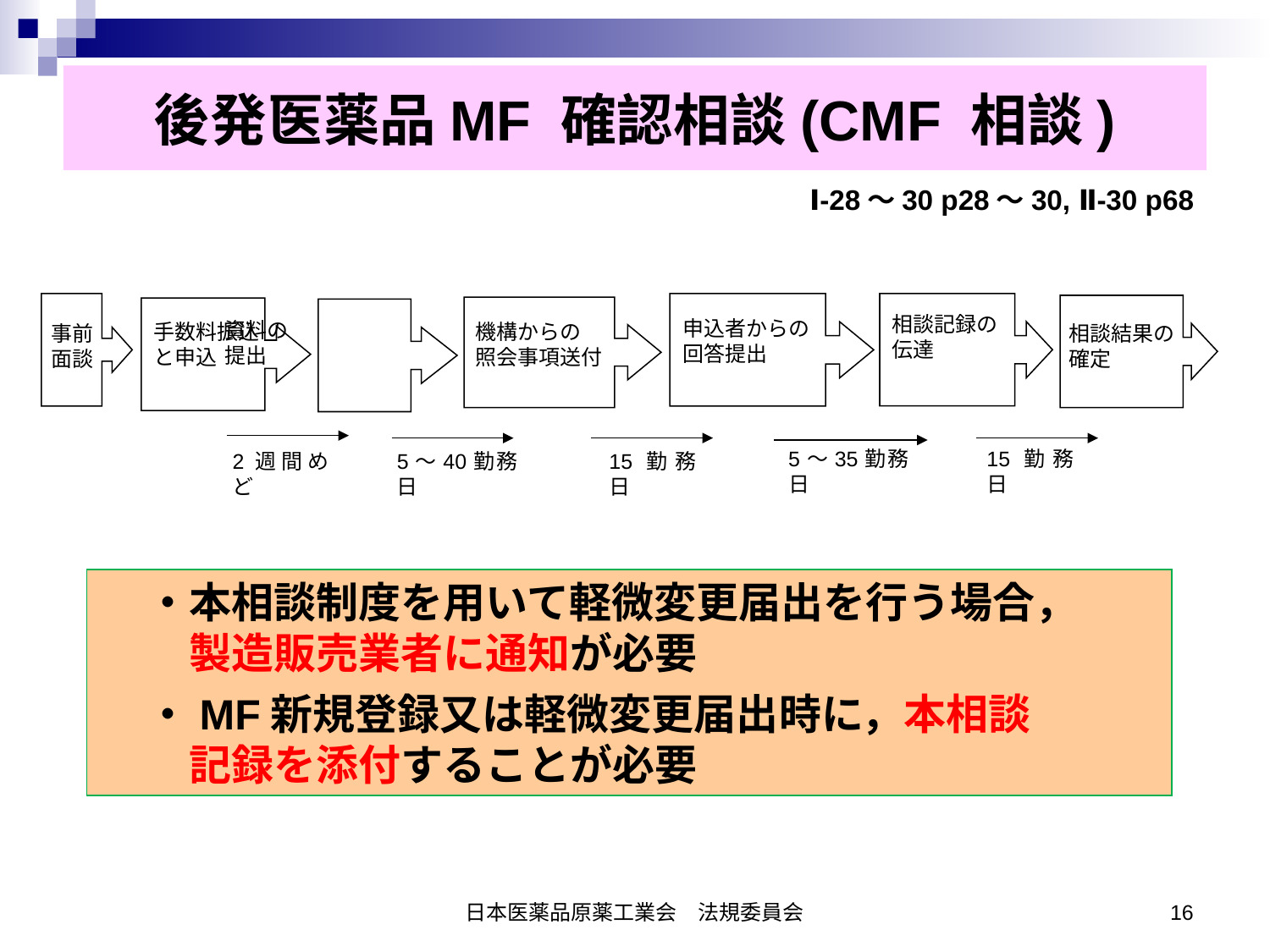

後発医薬品MF 確認相談(CMF 相談)
Ⅰ-28〜30 p28〜30, Ⅱ-30 p68

相談記録の
伝達
申込者からの
回答提出
資料の
提出
手数料振込
と申込
機構からの
照会事項送付
相談結果の
確定
事前
面談
5～35勤務日
15勤務日
2週間めど
5～40勤務日
15勤務日
・本相談制度を用いて軽微変更届出を行う場合，
　製造販売業者に通知が必要
・MF新規登録又は軽微変更届出時に，本相談
　記録を添付することが必要
日本医薬品原薬工業会　法規委員会
16